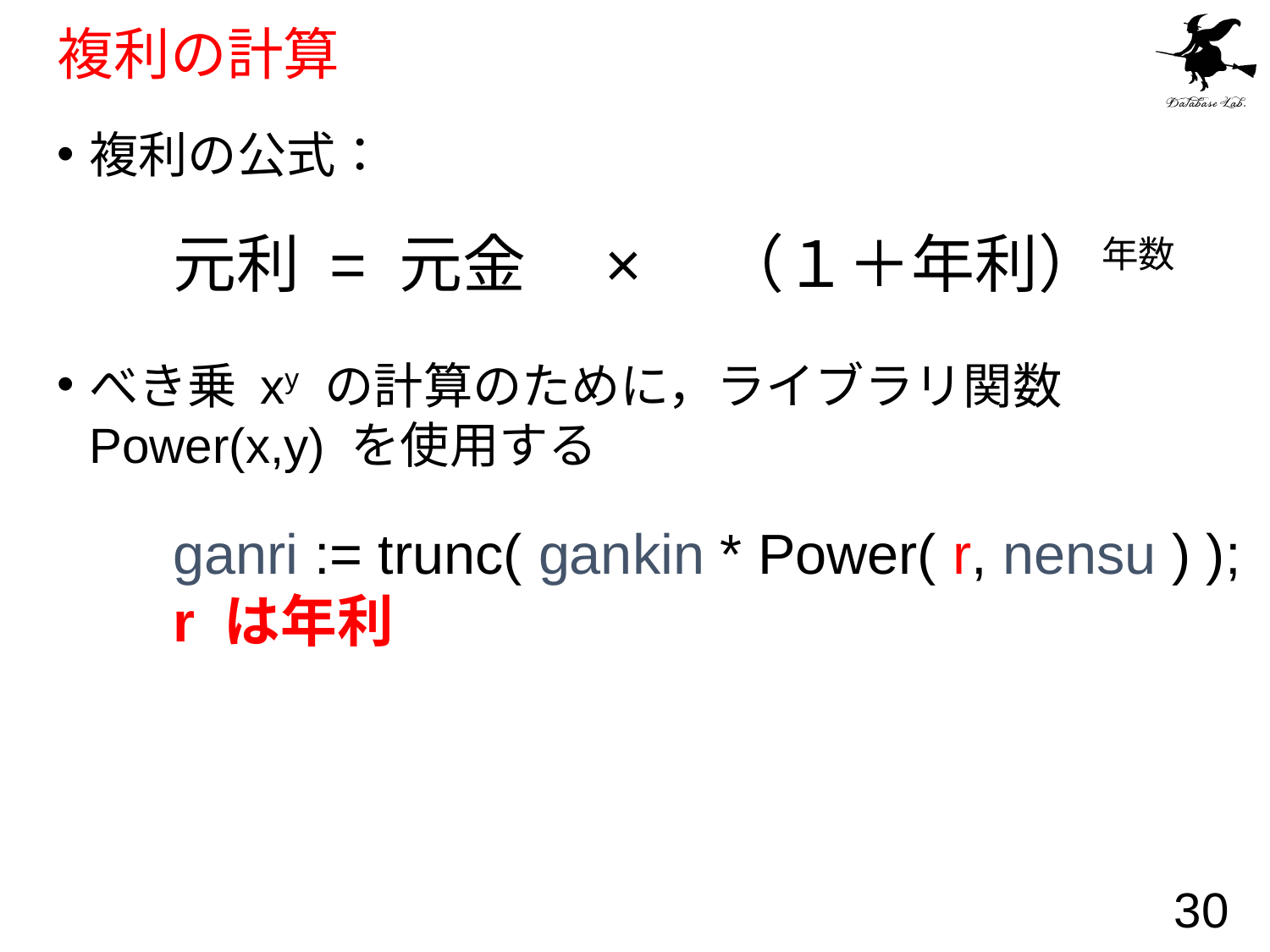

# 複利の計算
複利の公式：

べき乗 xy の計算のために，ライブラリ関数 Power(x,y) を使用する
元利 = 元金　×　（１＋年利）年数
ganri := trunc( gankin * Power( r, nensu ) );
r は年利
30